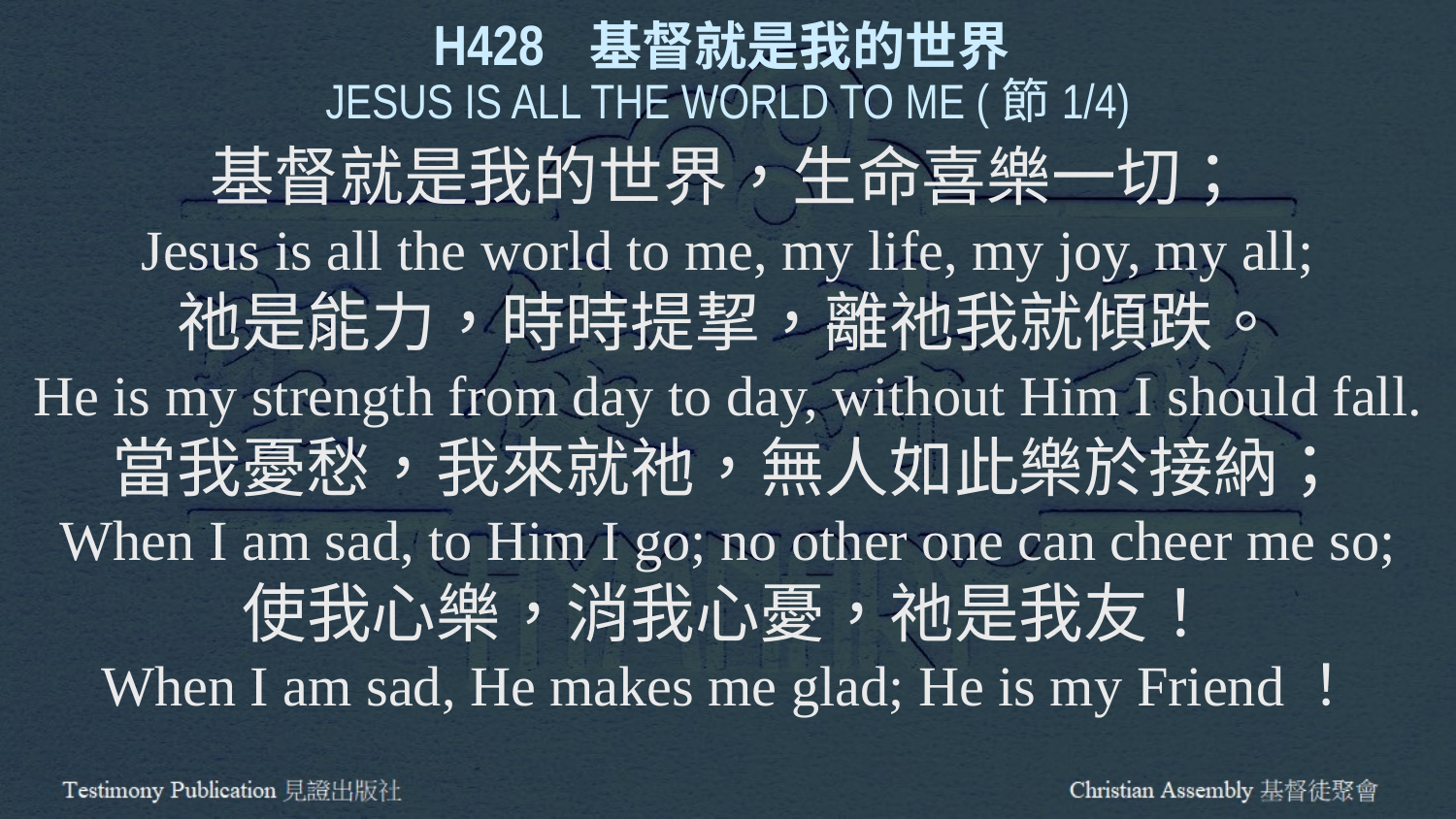

H428  基督就是我的世界
JESUS IS ALL THE WORLD TO ME (節1/4)
基督就是我的世界，生命喜樂一切；
Jesus is all the world to me, my life, my joy, my all;
祂是能力，時時提挈，離祂我就傾跌。
He is my strength from day to day, without Him I should fall.
當我憂愁，我來就祂，無人如此樂於接納；
When I am sad, to Him I go; no other one can cheer me so;
使我心樂，消我心憂，祂是我友！
When I am sad, He makes me glad; He is my Friend！